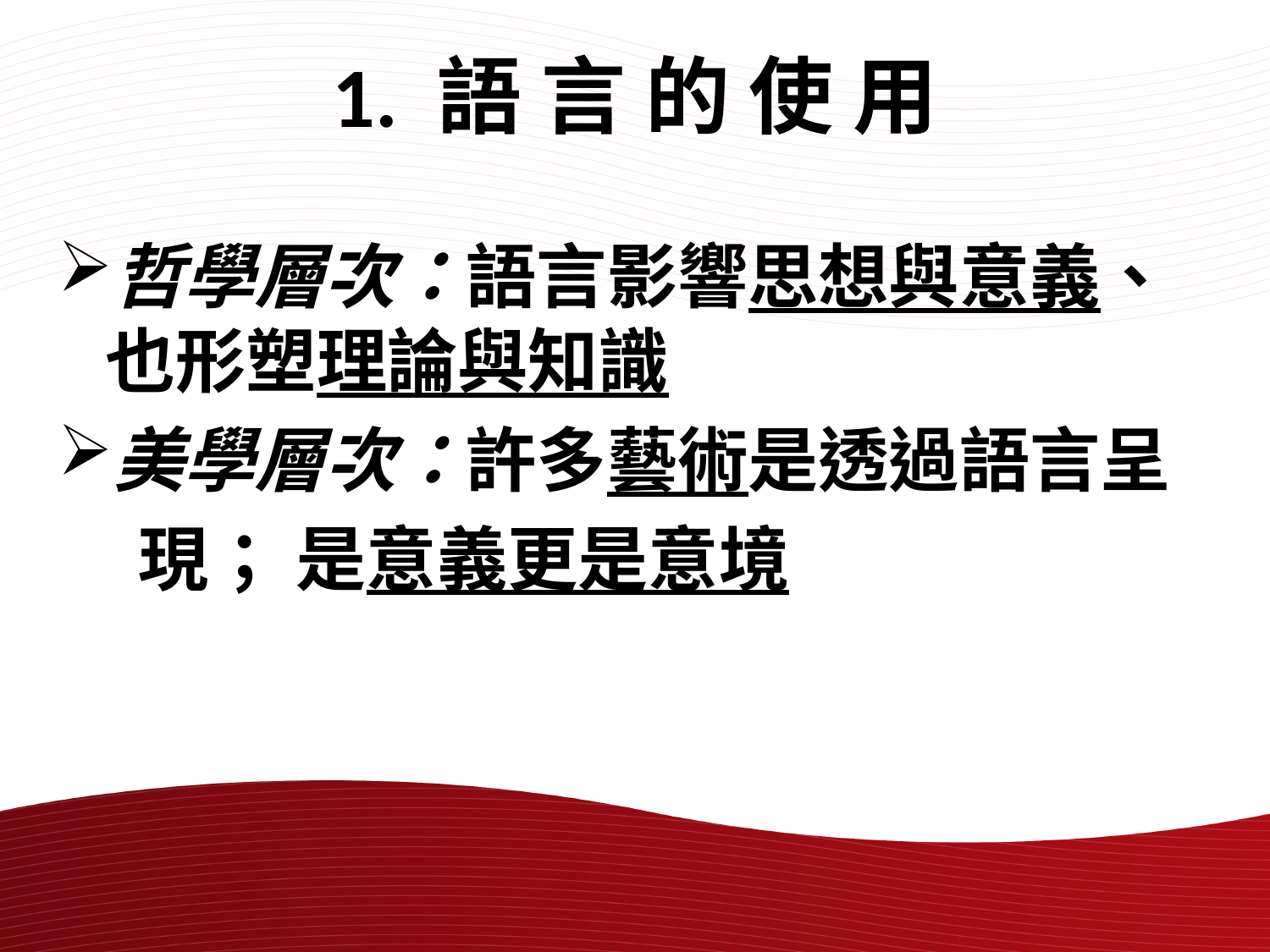

#
1. 語 言 的 使 用
哲學層次：語言影響思想與意義、也形塑理論與知識
美學層次：許多藝術是透過語言呈
    現； 是意義更是意境